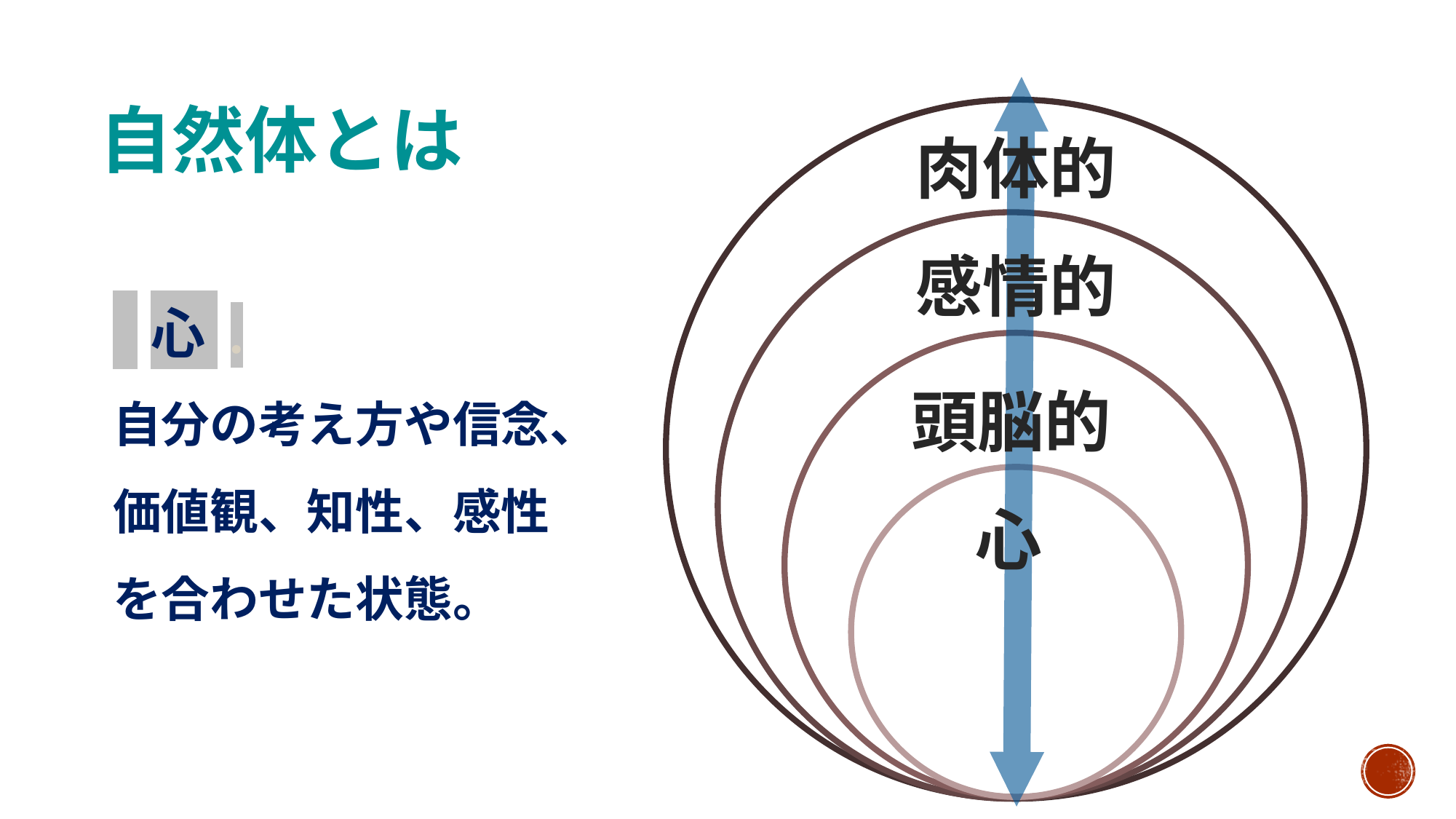

自然体とは

肉体的

感情的
  心 .
自分の考え方や信念、
価値観、知性、感性
を合わせた状態。

頭脳的

心